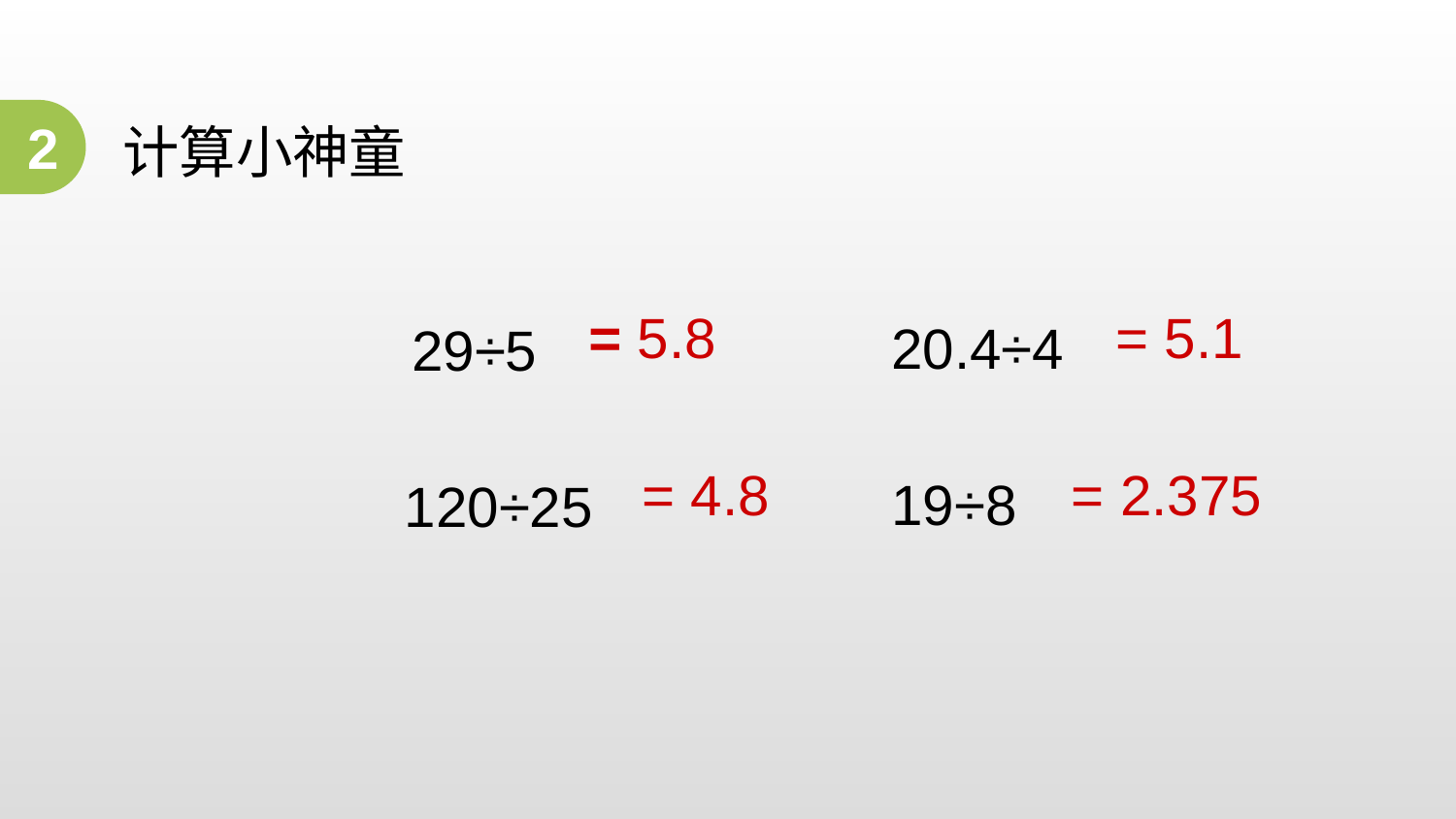

2
计算小神童
20.4÷4
29÷5
= 5.8
= 5.1
19÷8
120÷25
= 4.8
= 2.375